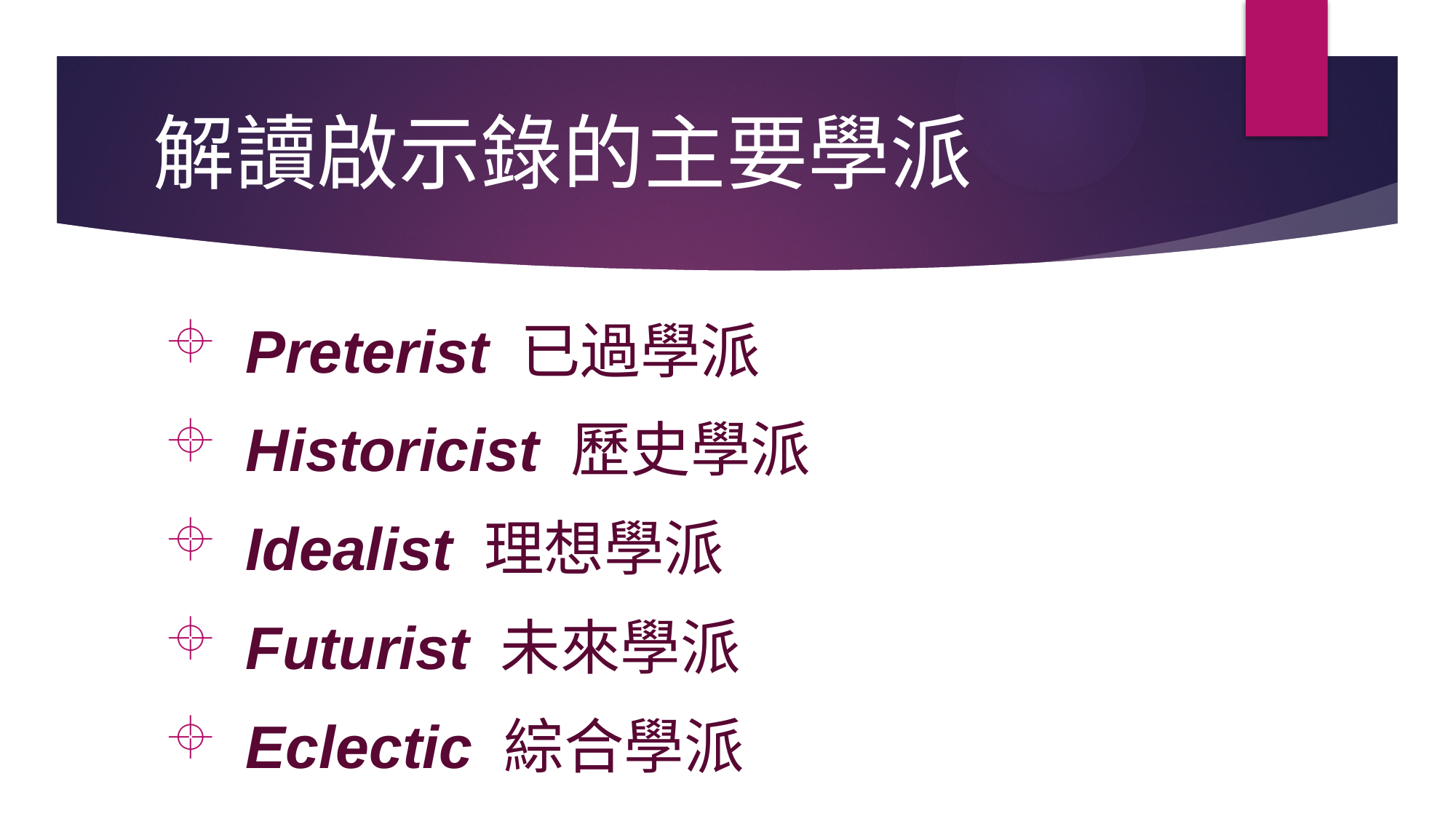

# 解讀啟示錄的主要學派
Preterist 已過學派
Historicist 歷史學派
Idealist 理想學派
Futurist 未來學派
Eclectic 綜合學派